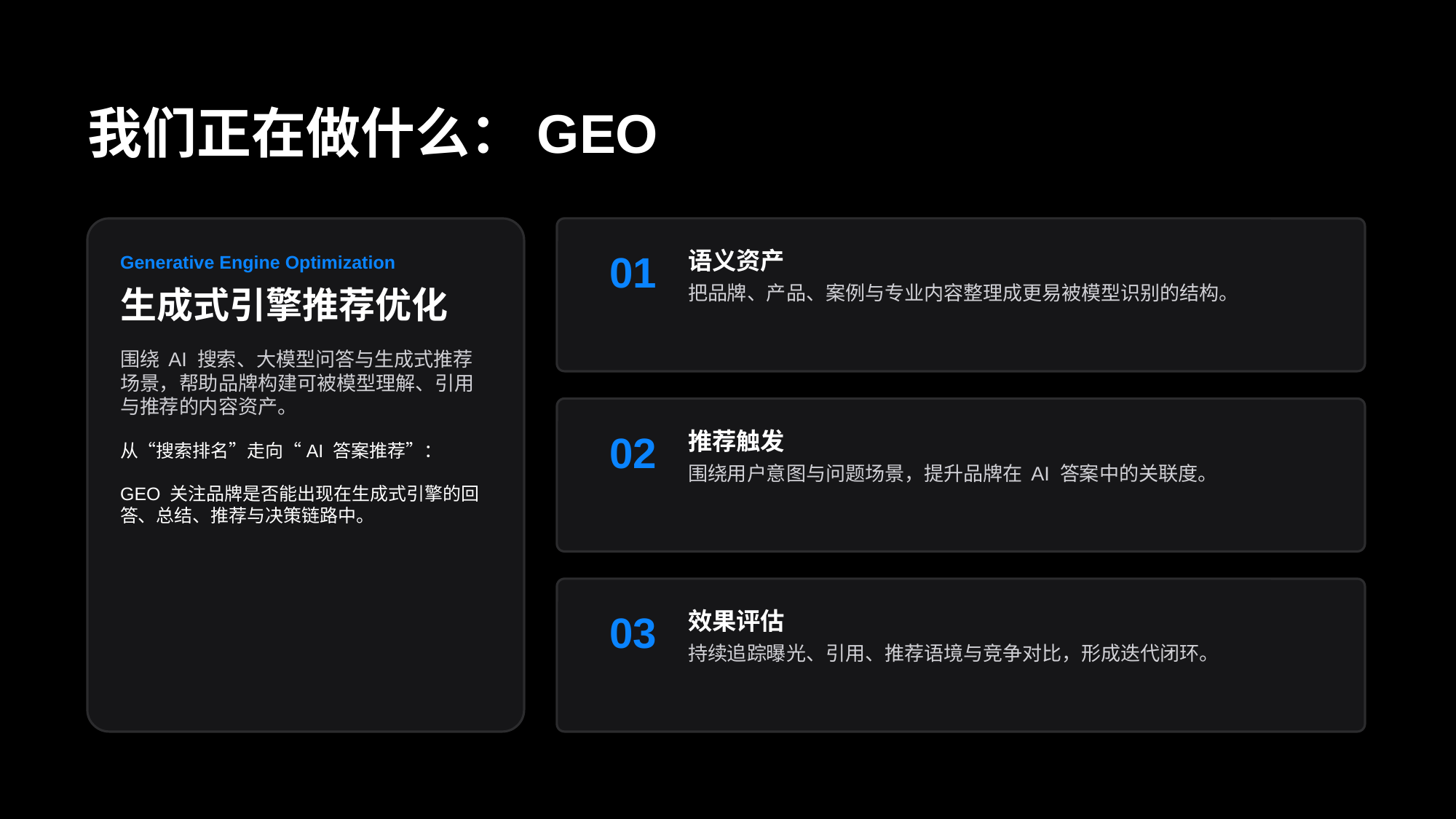

我们正在做什么：GEO

01
语义资产
把品牌、产品、案例与专业内容整理成更易被模型识别的结构。
Generative Engine Optimization
生成式引擎推荐优化
围绕 AI 搜索、大模型问答与生成式推荐场景，帮助品牌构建可被模型理解、引用与推荐的内容资产。
从“搜索排名”走向“AI 答案推荐”：
GEO 关注品牌是否能出现在生成式引擎的回答、总结、推荐与决策链路中。

02
推荐触发
围绕用户意图与问题场景，提升品牌在 AI 答案中的关联度。

03
效果评估
持续追踪曝光、引用、推荐语境与竞争对比，形成迭代闭环。